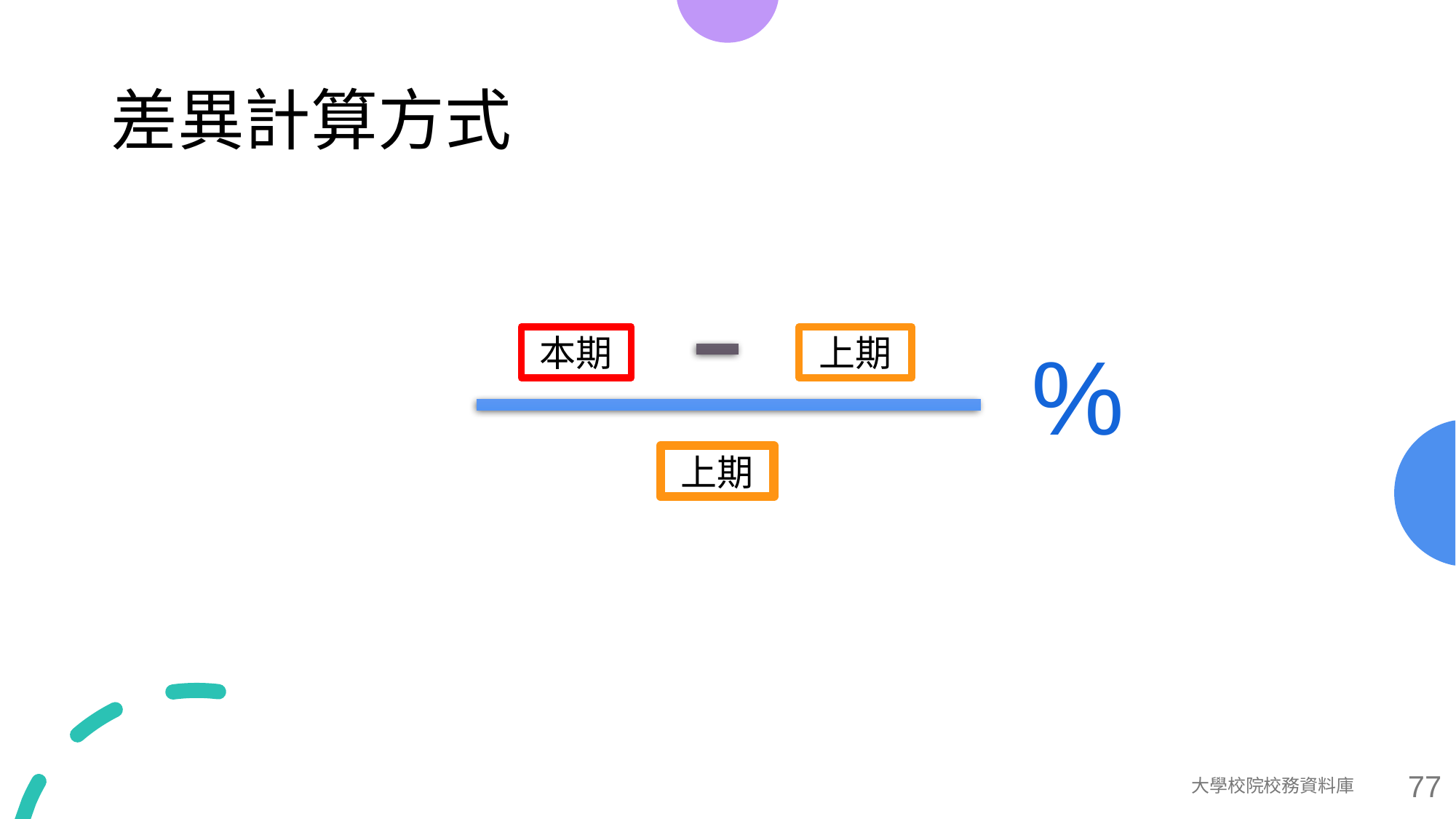

# 差異計算方式
%
本期

上期

上期
大學校院校務資料庫
77